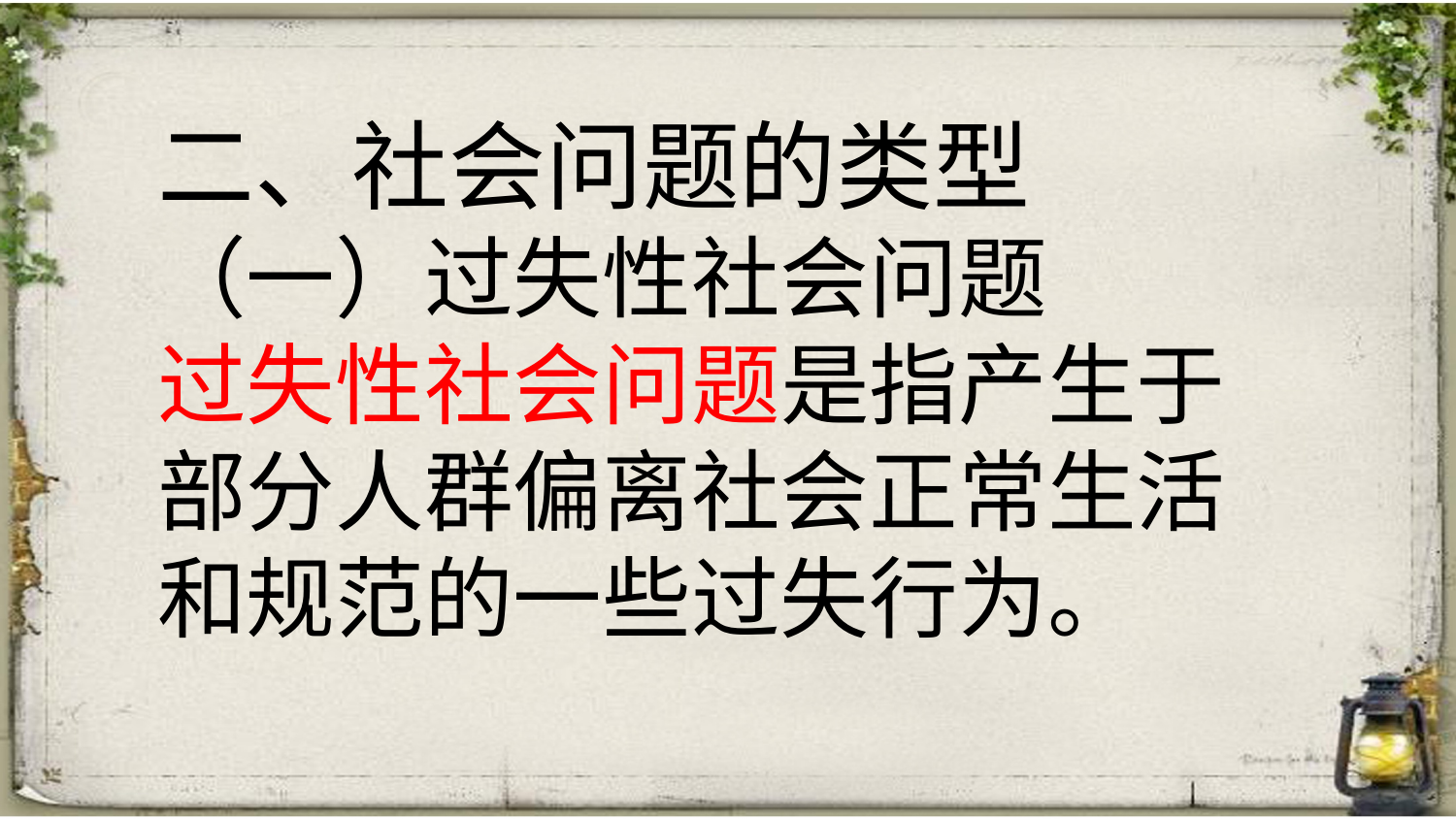

二、社会问题的类型
（一）过失性社会问题
过失性社会问题是指产生于部分人群偏离社会正常生活和规范的一些过失行为。